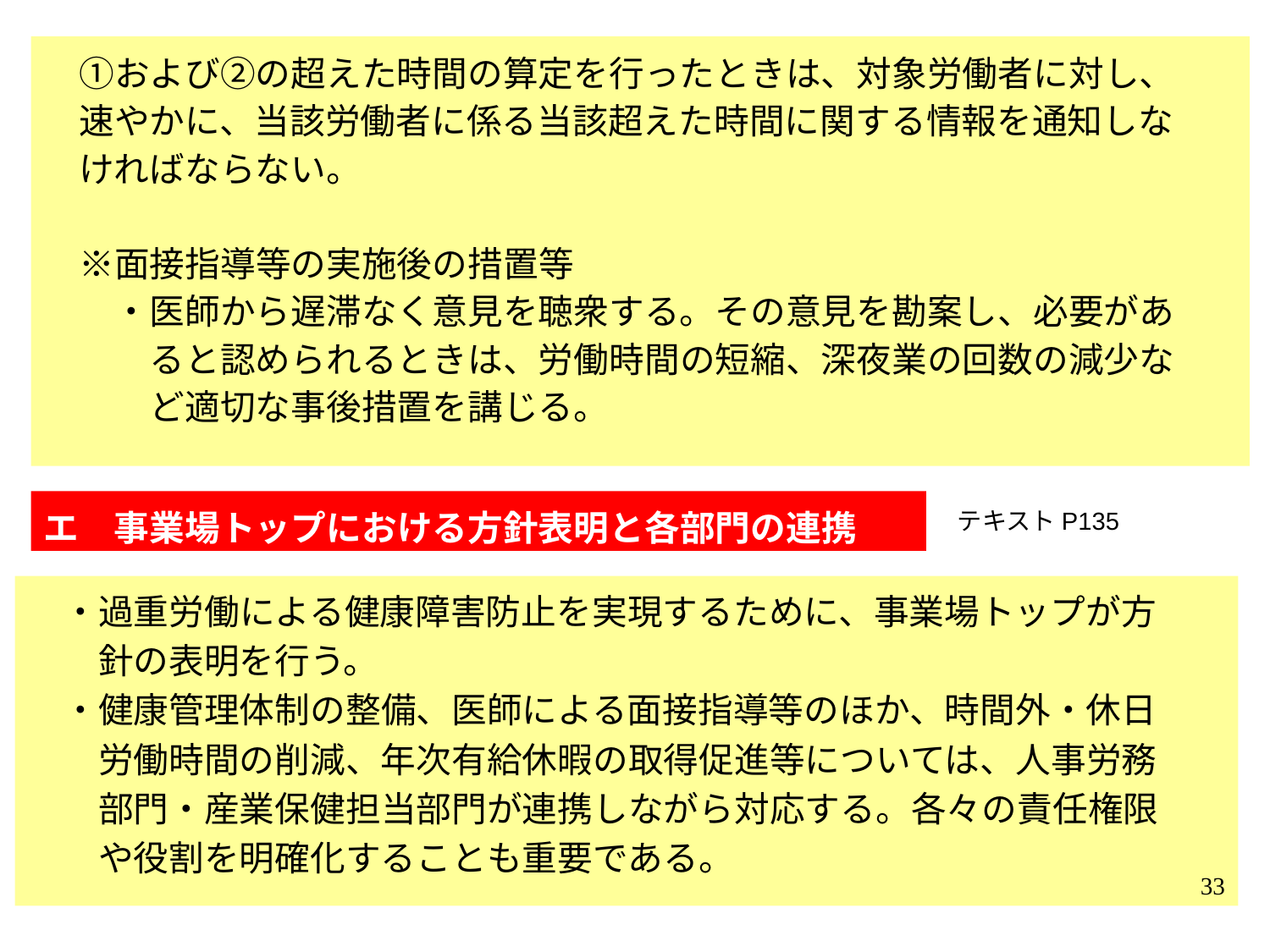

①および②の超えた時間の算定を行ったときは、対象労働者に対し、
　速やかに、当該労働者に係る当該超えた時間に関する情報を通知しな
　ければならない。

　※面接指導等の実施後の措置等
　　・医師から遅滞なく意見を聴衆する。その意見を勘案し、必要があ
　　　ると認められるときは、労働時間の短縮、深夜業の回数の減少な
　　　ど適切な事後措置を講じる。

エ　事業場トップにおける方針表明と各部門の連携
テキストP135
　・過重労働による健康障害防止を実現するために、事業場トップが方
　　針の表明を行う。
　・健康管理体制の整備、医師による面接指導等のほか、時間外・休日
　　労働時間の削減、年次有給休暇の取得促進等については、人事労務
　　部門・産業保健担当部門が連携しながら対応する。各々の責任権限
　　や役割を明確化することも重要である。
33